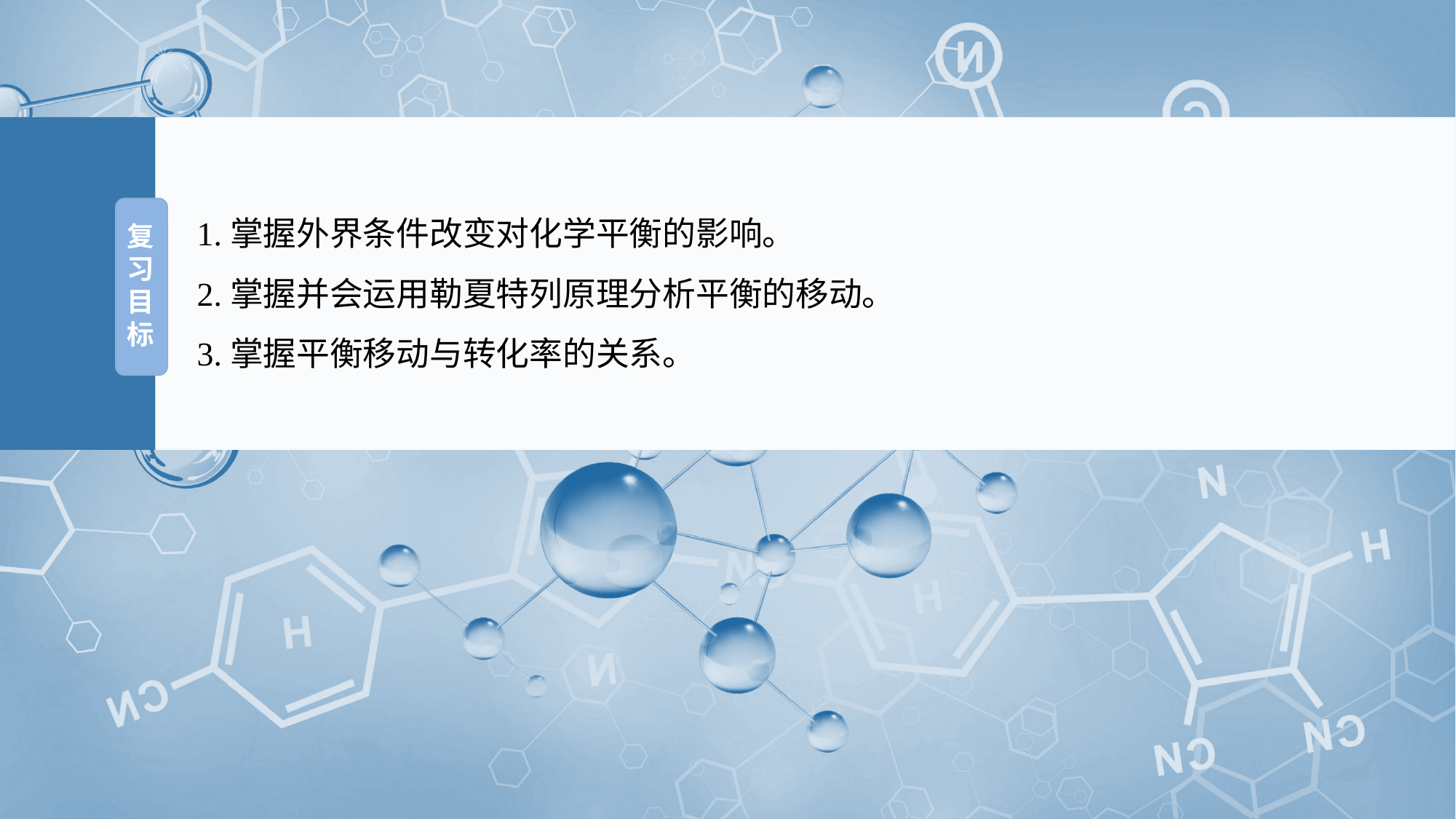

1.掌握外界条件改变对化学平衡的影响。
2.掌握并会运用勒夏特列原理分析平衡的移动。
3.掌握平衡移动与转化率的关系。

复
习
目
标